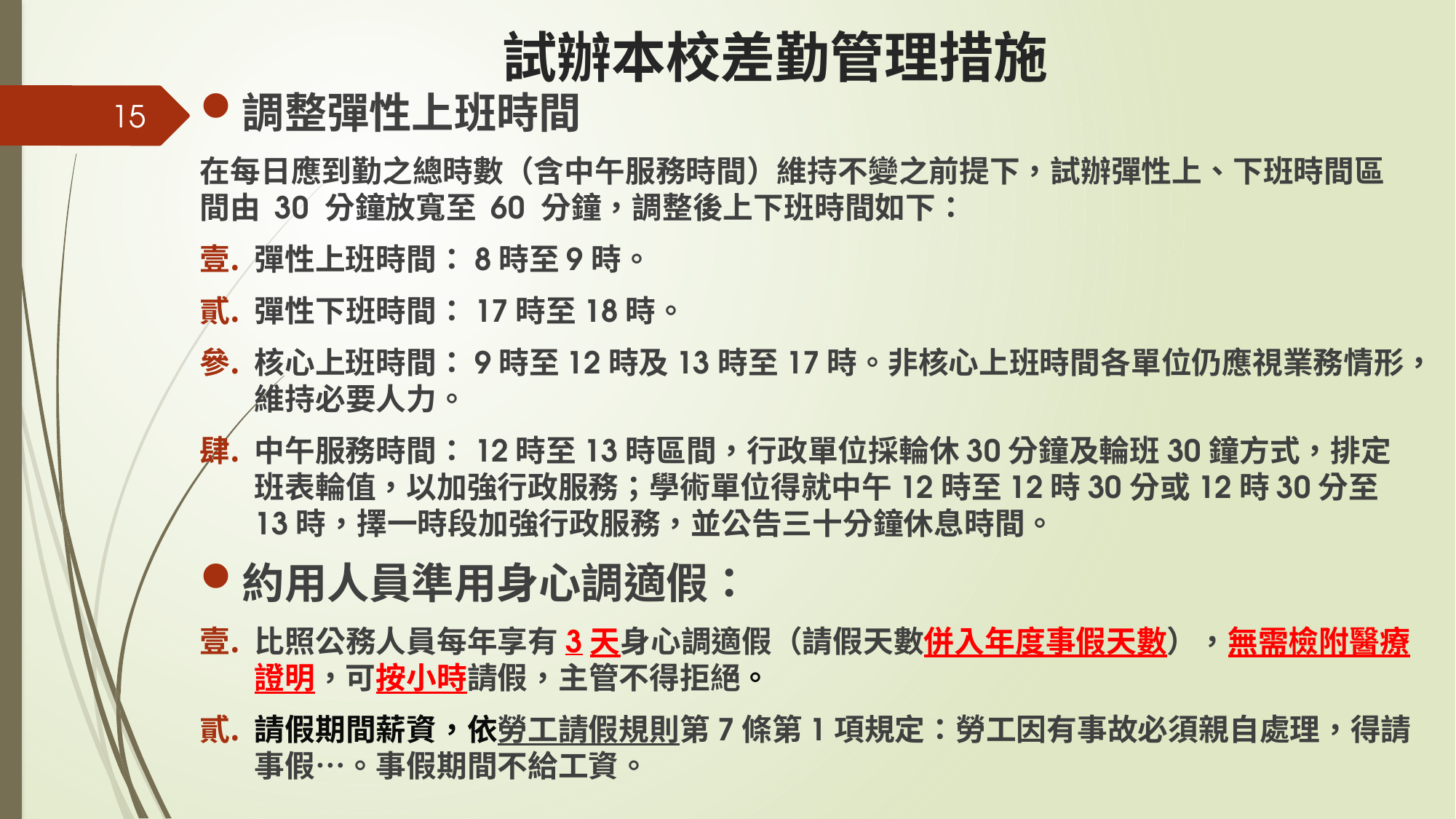

# 試辦本校差勤管理措施
調整彈性上班時間
在每日應到勤之總時數（含中午服務時間）維持不變之前提下，試辦彈性上、下班時間區間由 30 分鐘放寬至 60 分鐘，調整後上下班時間如下：
彈性上班時間：8時至9時。
彈性下班時間：17時至18時。
核心上班時間：9時至12時及13時至17時。非核心上班時間各單位仍應視業務情形，維持必要人力。
中午服務時間：12時至13時區間，行政單位採輪休30分鐘及輪班30鐘方式，排定班表輪值，以加強行政服務；學術單位得就中午12時至12時30分或12時30分至13時，擇一時段加強行政服務，並公告三十分鐘休息時間。
約用人員準用身心調適假：
比照公務人員每年享有3天身心調適假（請假天數併入年度事假天數），無需檢附醫療證明，可按小時請假，主管不得拒絕。
請假期間薪資，依勞工請假規則第7條第1項規定：勞工因有事故必須親自處理，得請事假…。事假期間不給工資。

15